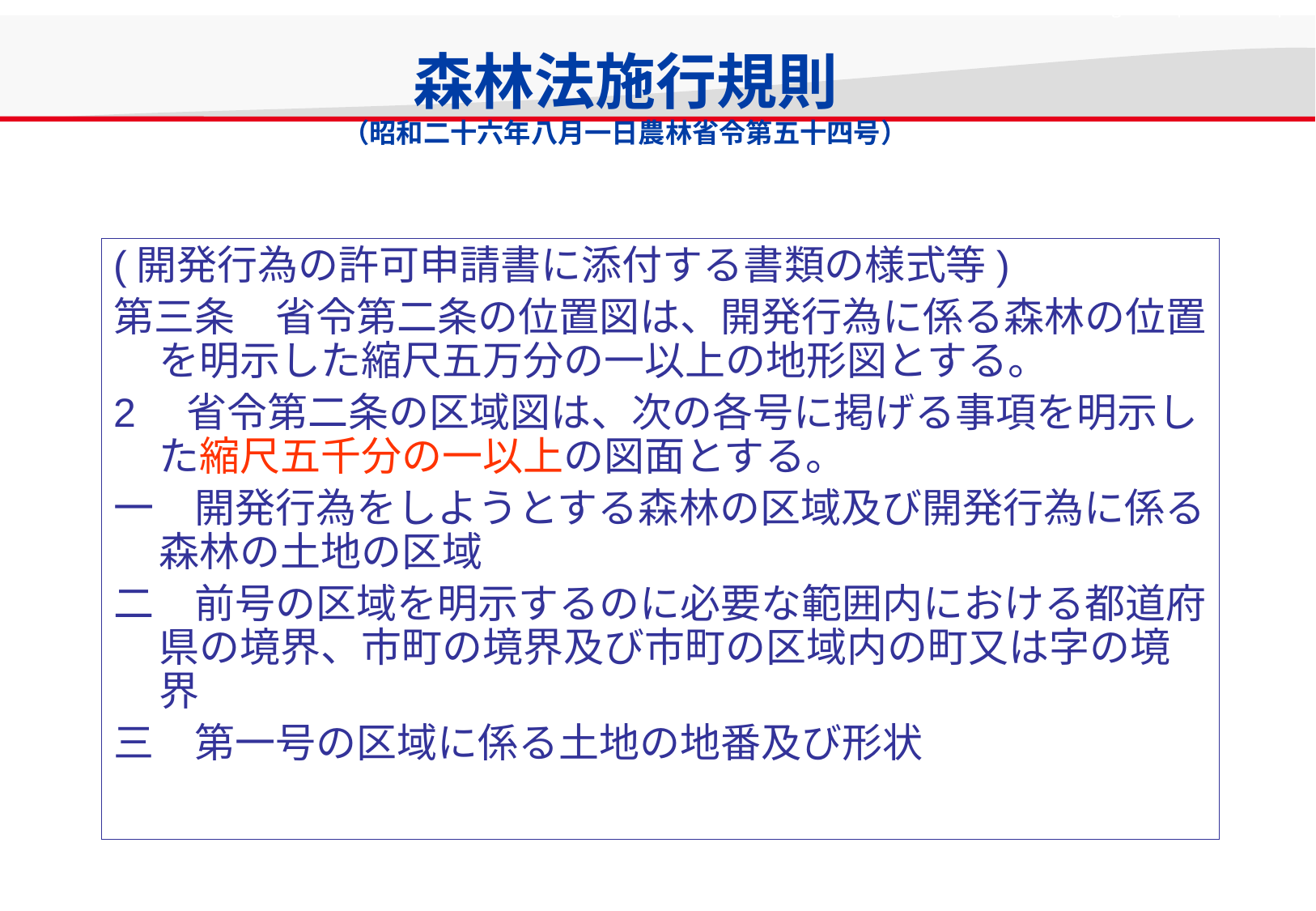

# 森林法施行規則 （昭和二十六年八月一日農林省令第五十四号）
(開発行為の許可申請書に添付する書類の様式等)
第三条　省令第二条の位置図は、開発行為に係る森林の位置を明示した縮尺五万分の一以上の地形図とする。
2　省令第二条の区域図は、次の各号に掲げる事項を明示した縮尺五千分の一以上の図面とする。
一　開発行為をしようとする森林の区域及び開発行為に係る森林の土地の区域
二　前号の区域を明示するのに必要な範囲内における都道府県の境界、市町の境界及び市町の区域内の町又は字の境界
三　第一号の区域に係る土地の地番及び形状